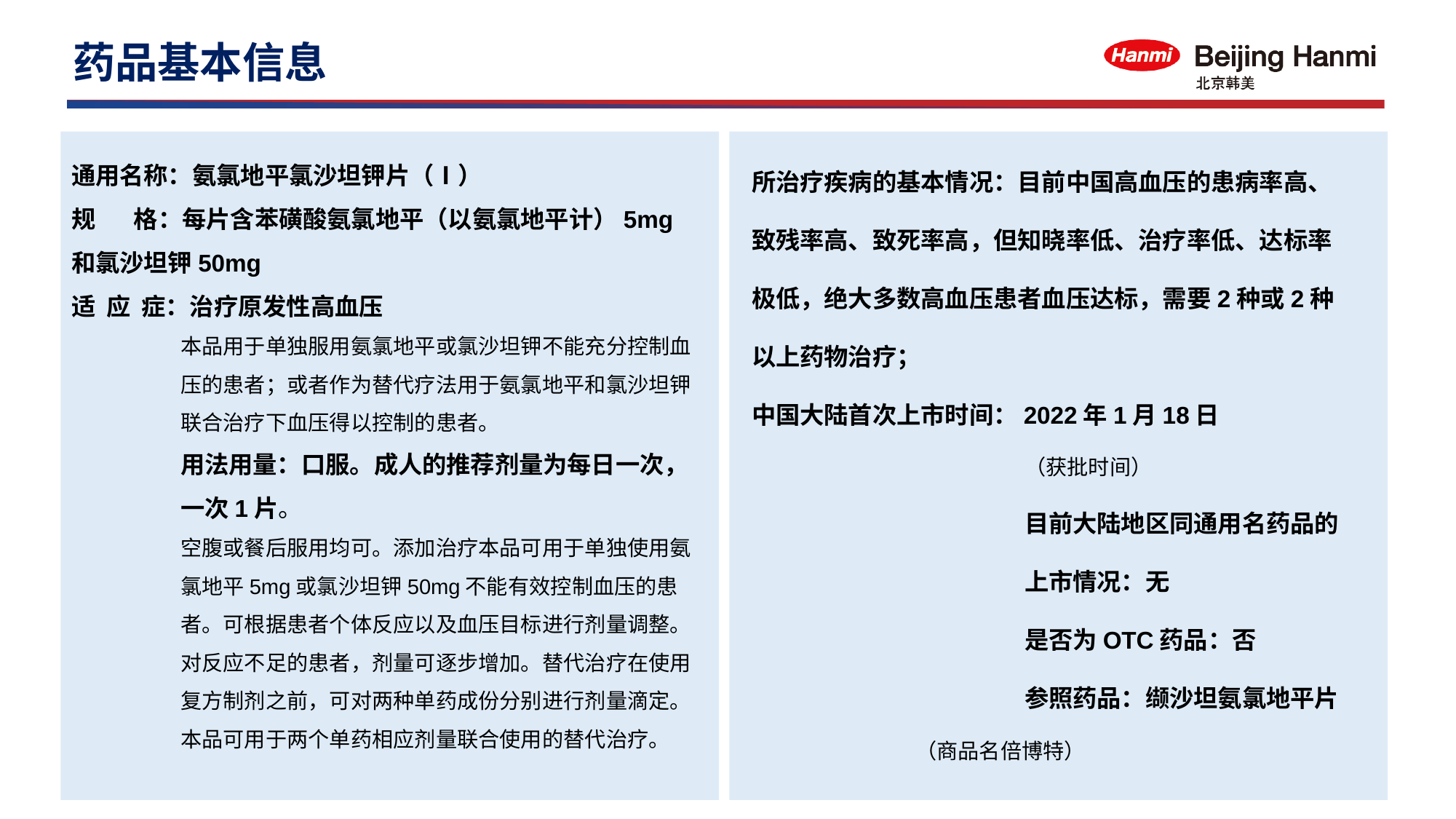

药品基本信息

所治疗疾病的基本情况：目前中国高血压的患病率高、致残率高、致死率高，但知晓率低、治疗率低、达标率极低，绝大多数高血压患者血压达标，需要2种或2种以上药物治疗；
中国大陆首次上市时间：2022年1月18日
（获批时间）
目前大陆地区同通用名药品的上市情况：无
是否为OTC药品：否
参照药品：缬沙坦氨氯地平片
（商品名倍博特）
通用名称：氨氯地平氯沙坦钾片（Ⅰ）
规       格：每片含苯磺酸氨氯地平（以氨氯地平计）5mg和氯沙坦钾50mg
适  应  症：治疗原发性高血压
本品用于单独服用氨氯地平或氯沙坦钾不能充分控制血压的患者；或者作为替代疗法用于氨氯地平和氯沙坦钾联合治疗下血压得以控制的患者。
用法用量：口服。成人的推荐剂量为每日一次，一次1片。
空腹或餐后服用均可。添加治疗本品可用于单独使用氨氯地平5mg或氯沙坦钾50mg不能有效控制血压的患者。可根据患者个体反应以及血压目标进行剂量调整。对反应不足的患者，剂量可逐步增加。替代治疗在使用复方制剂之前，可对两种单药成份分别进行剂量滴定。本品可用于两个单药相应剂量联合使用的替代治疗。